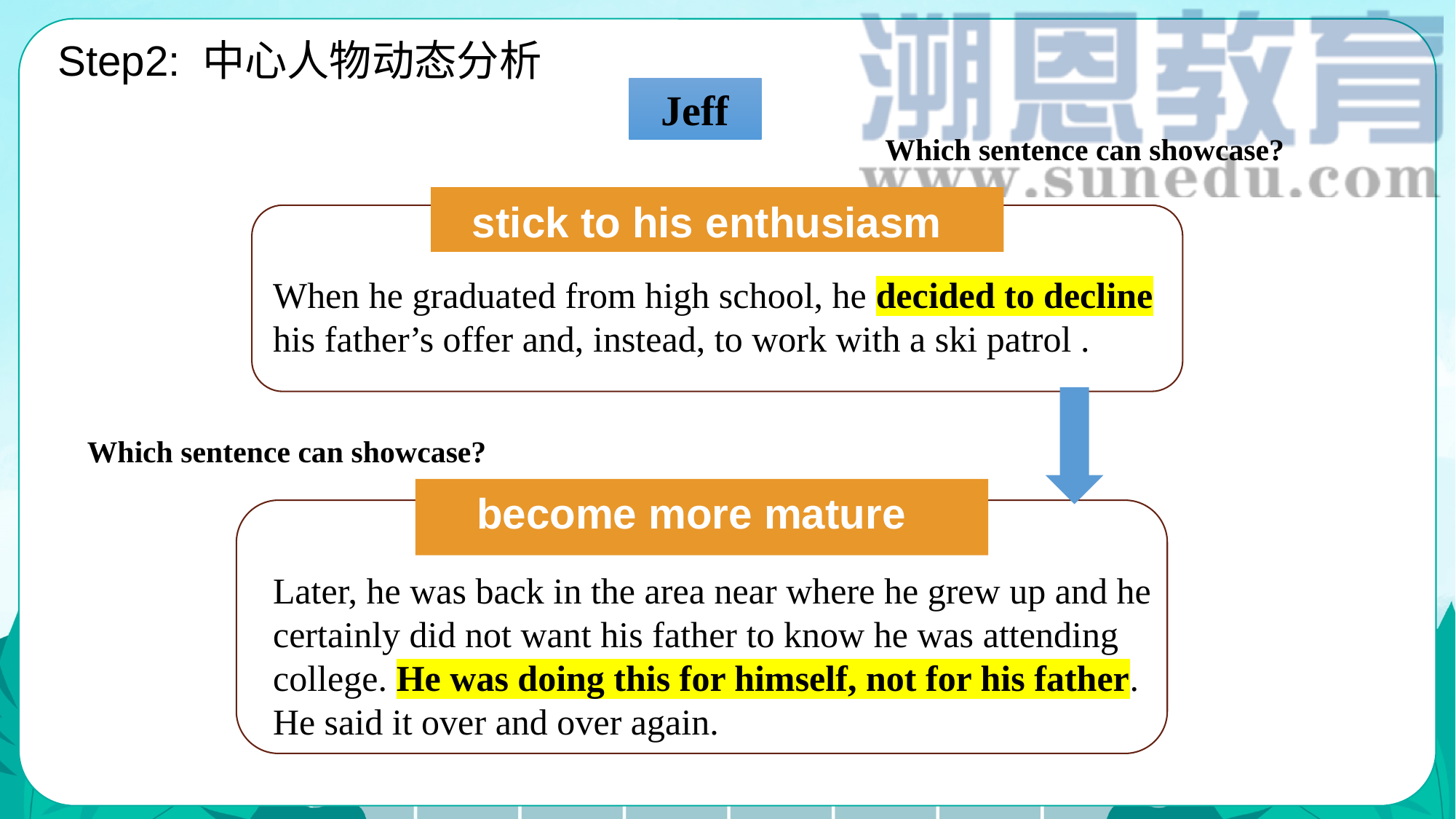

Step2: 中心人物动态分析
Jeff
Which sentence can showcase?
stick to his enthusiasm

When he graduated from high school, he decided to decline his father’s offer and, instead, to work with a ski patrol .

Which sentence can showcase?
become more mature

Later, he was back in the area near where he grew up and he certainly did not want his father to know he was attending college. He was doing this for himself, not for his father. He said it over and over again.